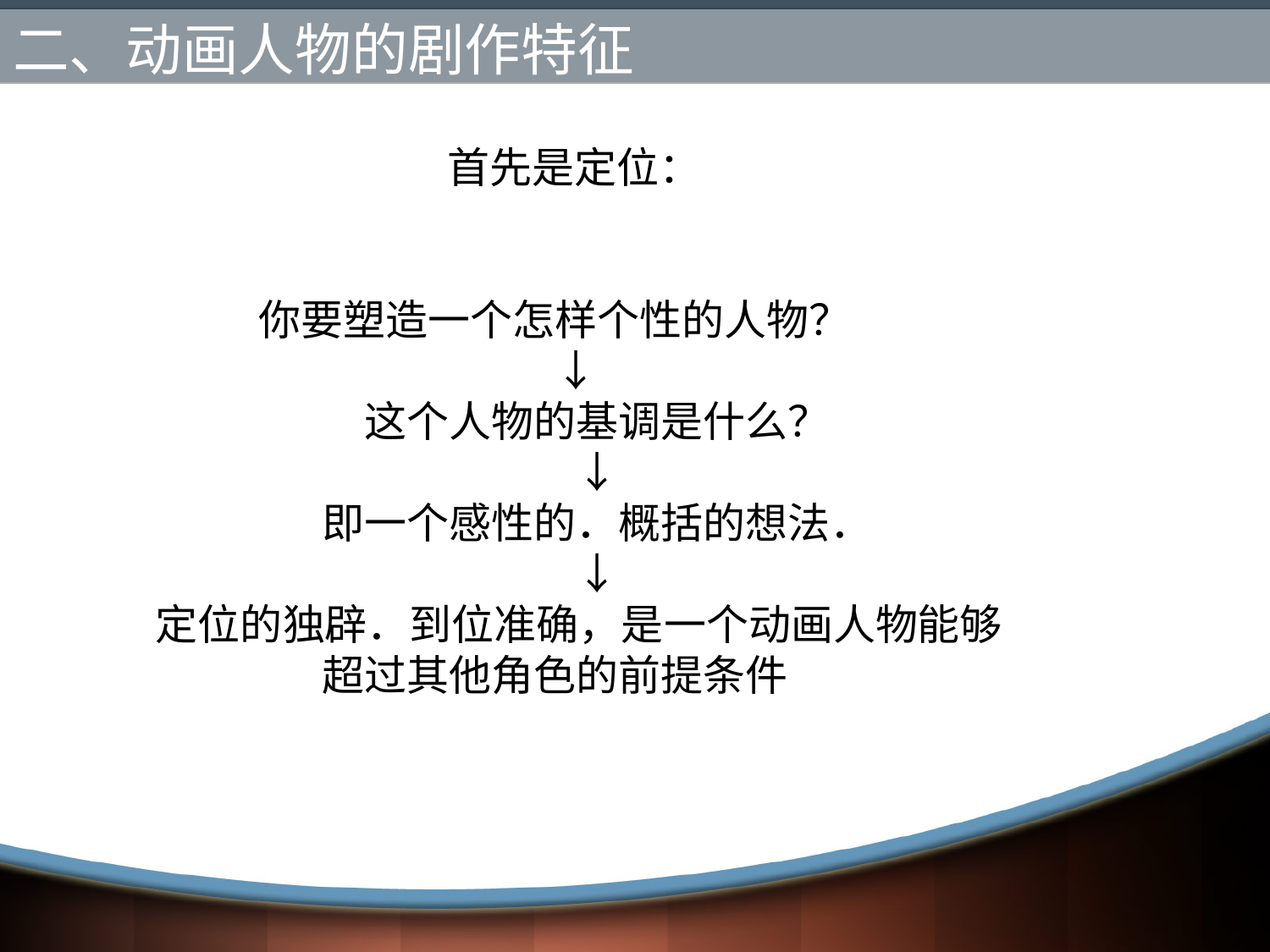

# 二、动画人物的剧作特征
    首先是定位：

你要塑造一个怎样个性的人物？
　　↓
　　这个人物的基调是什么？
　　↓
　　即一个感性的．概括的想法．
　　↓
    定位的独辟．到位准确，是一个动画人物能够超过其他角色的前提条件